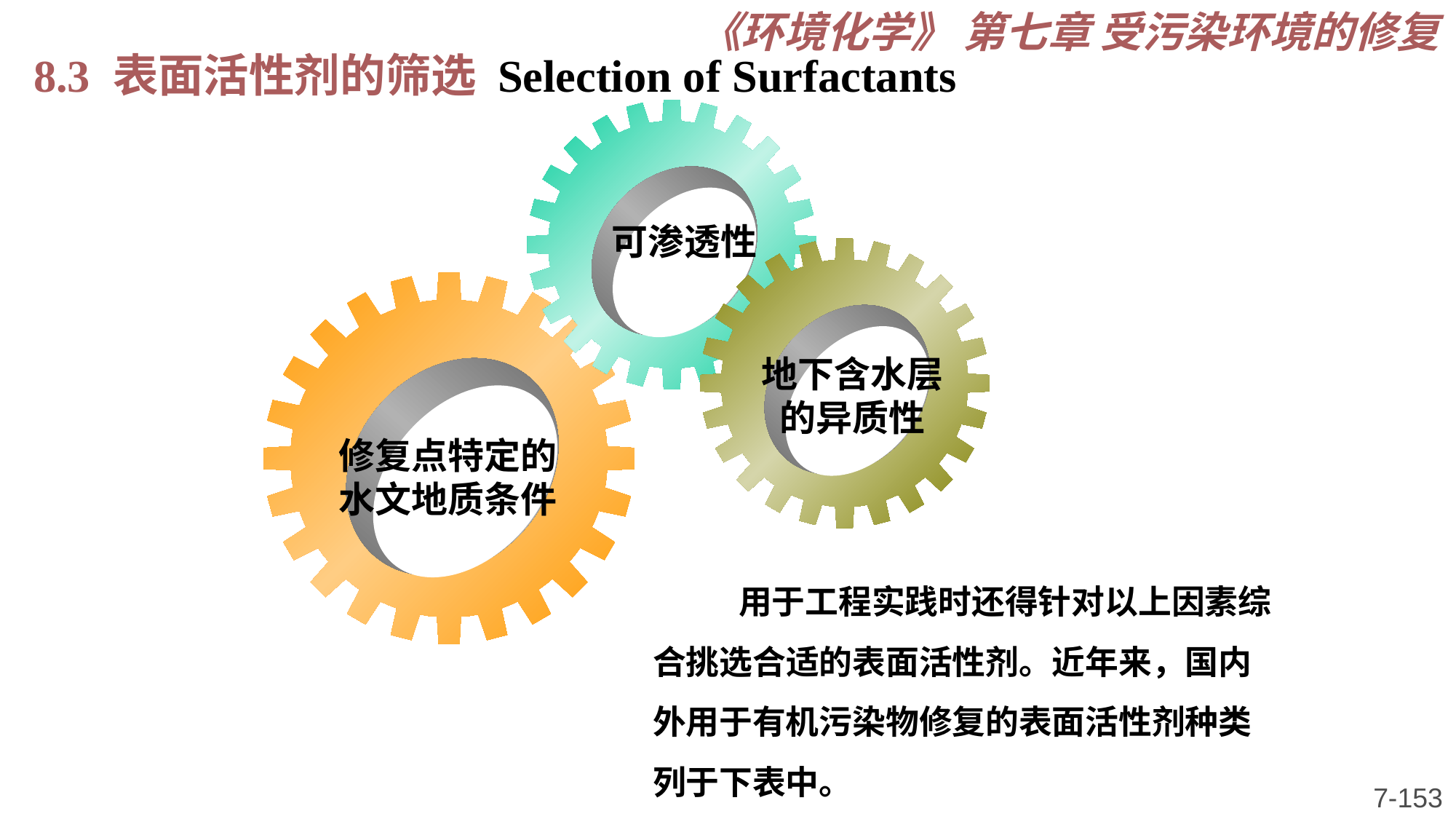

《环境化学》 第七章 受污染环境的修复
8.3 表面活性剂的筛选 Selection of Surfactants

可渗透性

地下含水层的异质性
修复点特定的水文地质条件
用于工程实践时还得针对以上因素综合挑选合适的表面活性剂。近年来，国内外用于有机污染物修复的表面活性剂种类列于下表中。
7-153